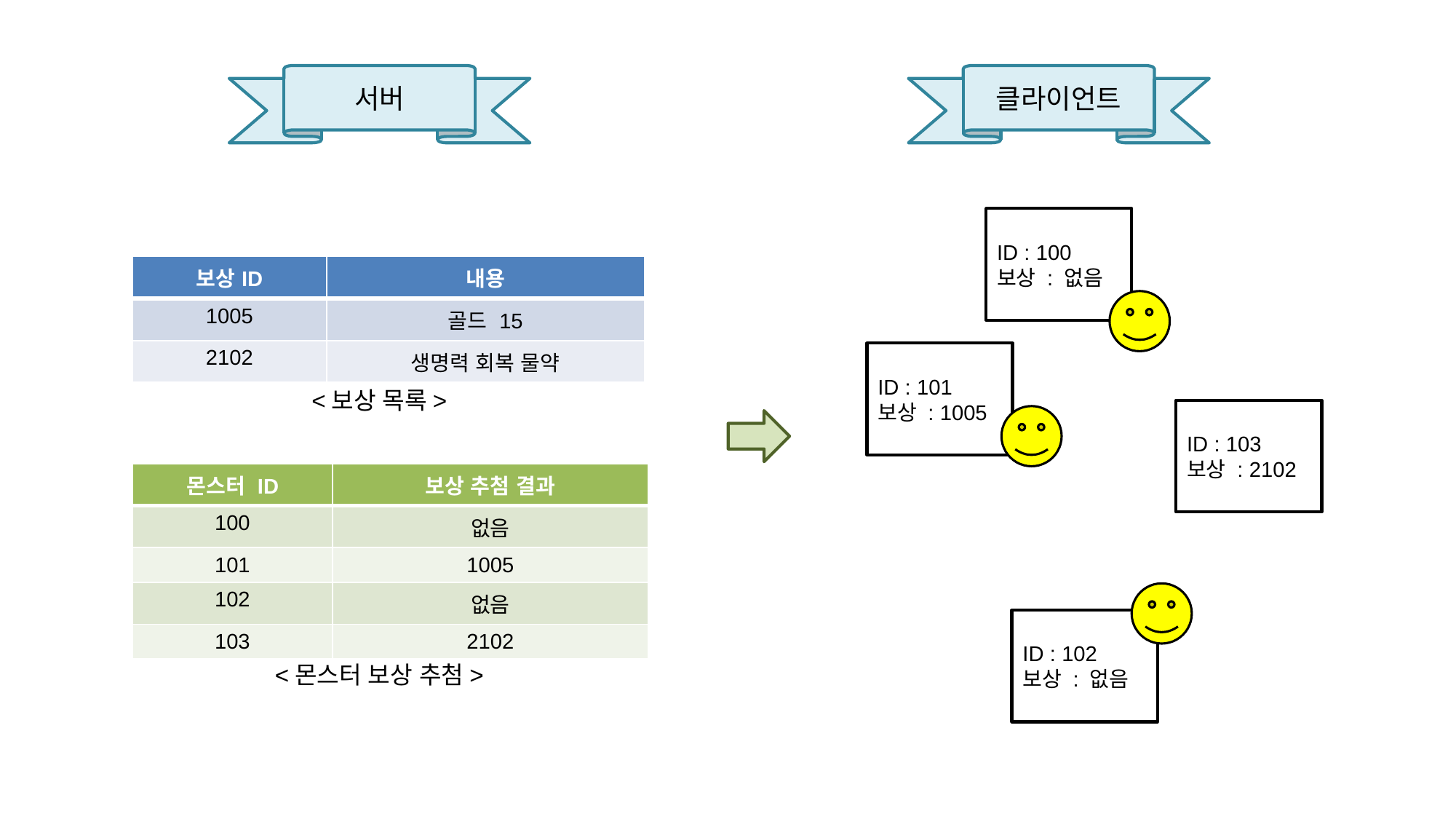

서버
클라이언트
ID : 100
보상 : 없음
| 보상ID | 내용 |
| --- | --- |
| 1005 | 골드 15 |
| 2102 | 생명력 회복 물약 |

ID : 101
보상 : 1005

<보상 목록>
ID : 103
보상 : 2102

| 몬스터 ID | 보상 추첨 결과 |
| --- | --- |
| 100 | 없음 |
| 101 | 1005 |
| 102 | 없음 |
| 103 | 2102 |

ID : 102
보상 : 없음
<몬스터 보상 추첨>